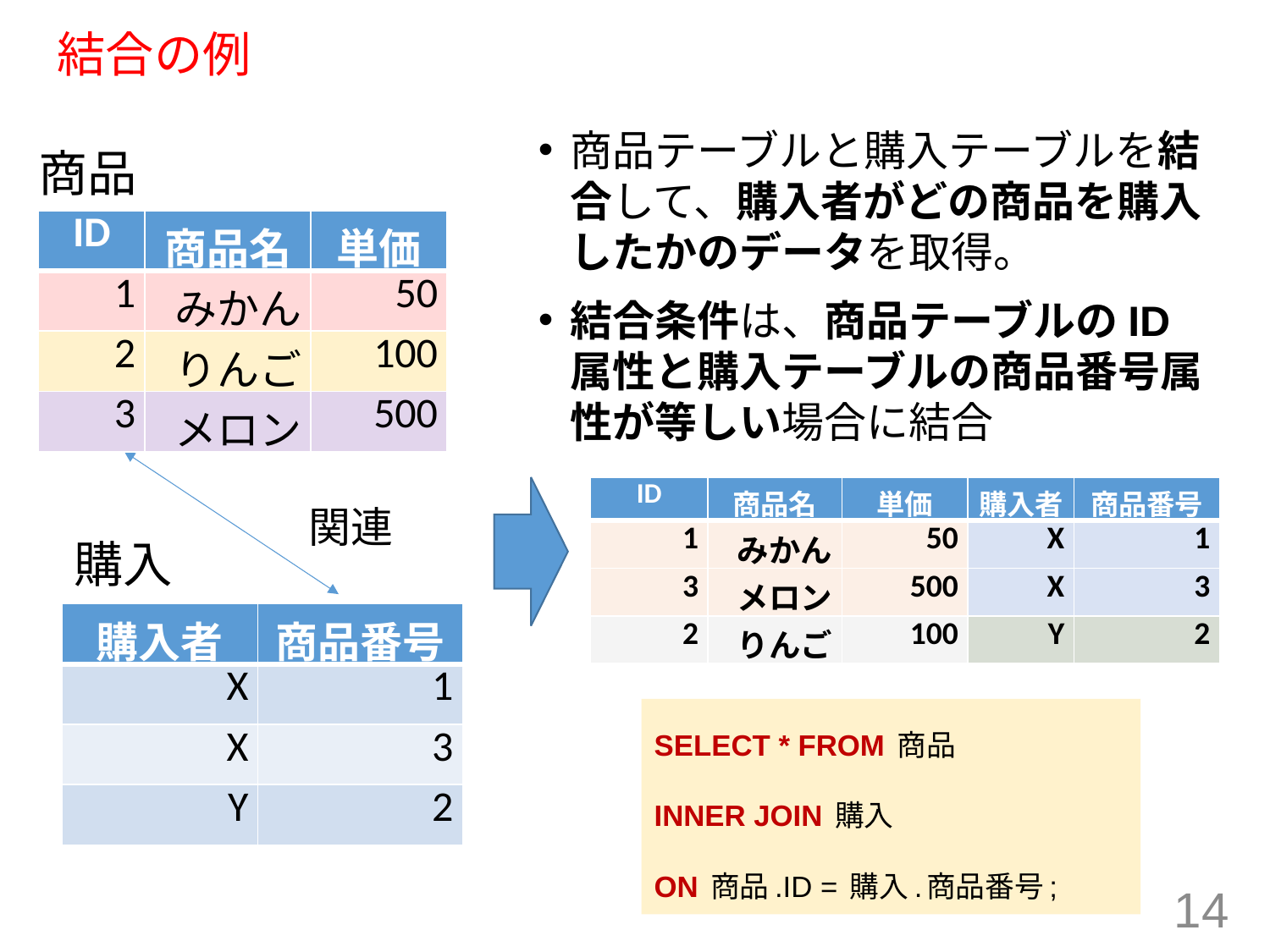

# 結合の例
商品テーブルと購入テーブルを結合して、購入者がどの商品を購入したかのデータを取得。
結合条件は、商品テーブルのID属性と購入テーブルの商品番号属性が等しい場合に結合
商品
| ID | 商品名 | 単価 |
| --- | --- | --- |
| 1 | みかん | 50 |
| 2 | りんご | 100 |
| 3 | メロン | 500 |

| ID | 商品名 | 単価 | 購入者 | 商品番号 |
| --- | --- | --- | --- | --- |
| 1 | みかん | 50 | X | 1 |
| 3 | メロン | 500 | X | 3 |
| 2 | りんご | 100 | Y | 2 |
関連
購入
| 購入者 | 商品番号 |
| --- | --- |
| X | 1 |
| X | 3 |
| Y | 2 |
SELECT * FROM 商品
INNER JOIN 購入
ON 商品.ID = 購入.商品番号;

14